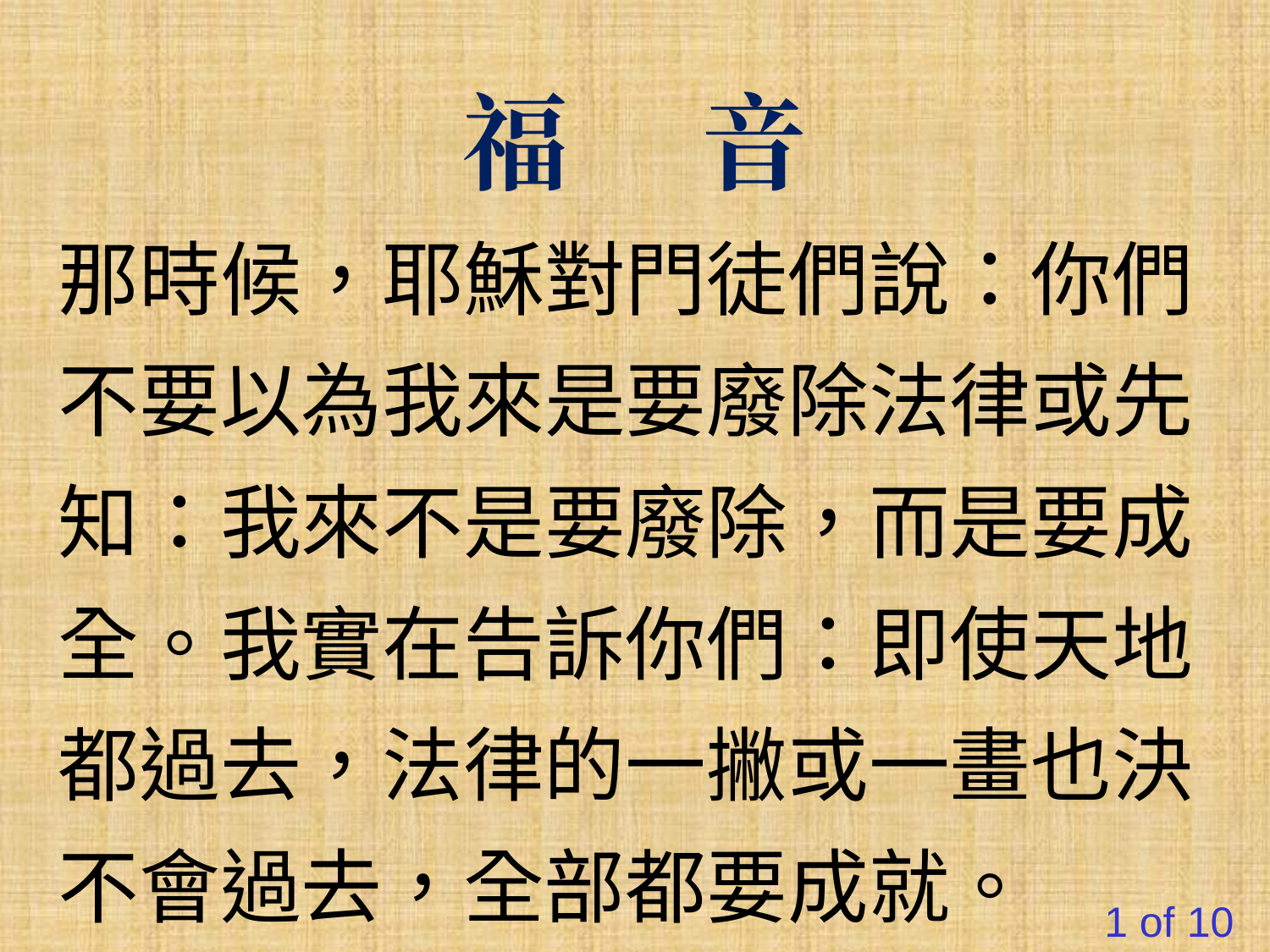

福     音
那時候，耶穌對門徒們說：你們不要以為我來是要廢除法律或先知：我來不是要廢除，而是要成全。我實在告訴你們：即使天地都過去，法律的一撇或一畫也決不會過去，全部都要成就。
1 of 10